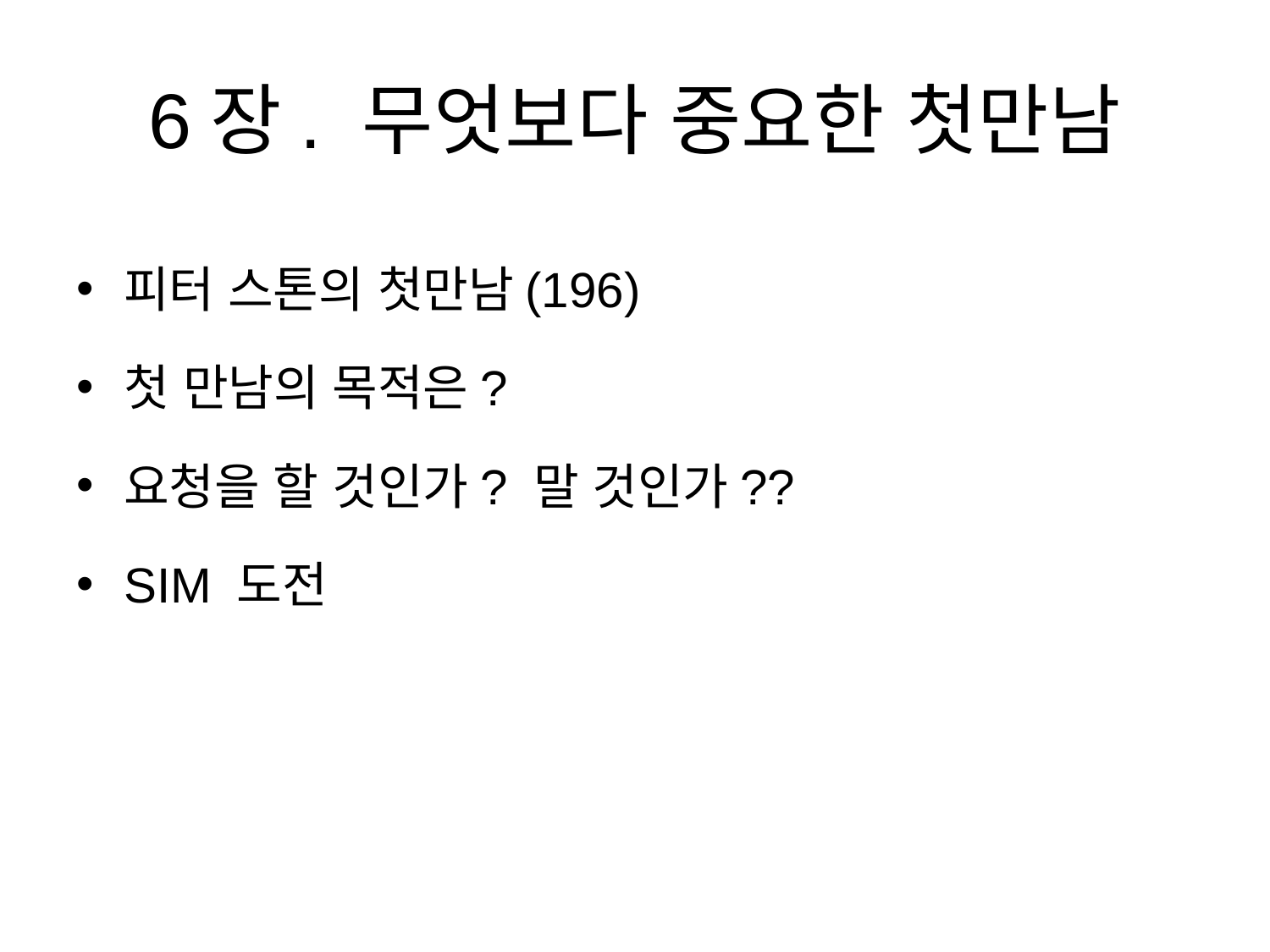

# 6장. 무엇보다 중요한 첫만남
피터 스톤의 첫만남(196)
첫 만남의 목적은?
요청을 할 것인가? 말 것인가??
SIM 도전